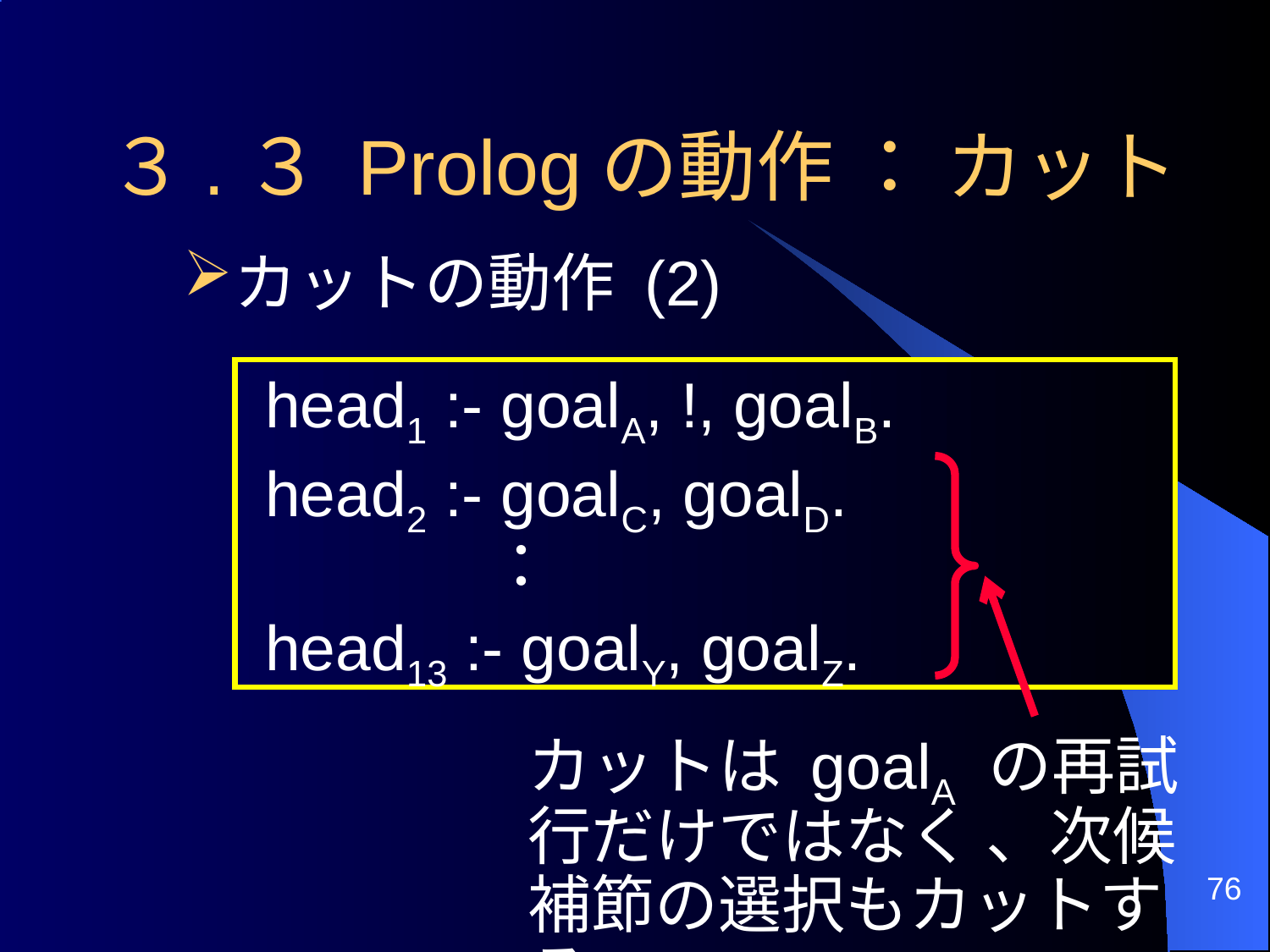

# ３.３ Prologの動作 ： カット
カットの動作 (2)
 head1 :- goalA, !, goalB.
 head2 :- goalC, goalD.
                ：
 head13 :- goalY, goalZ.

カットは goalA の再試行だけではなく 、次候補節の選択もカットする
76